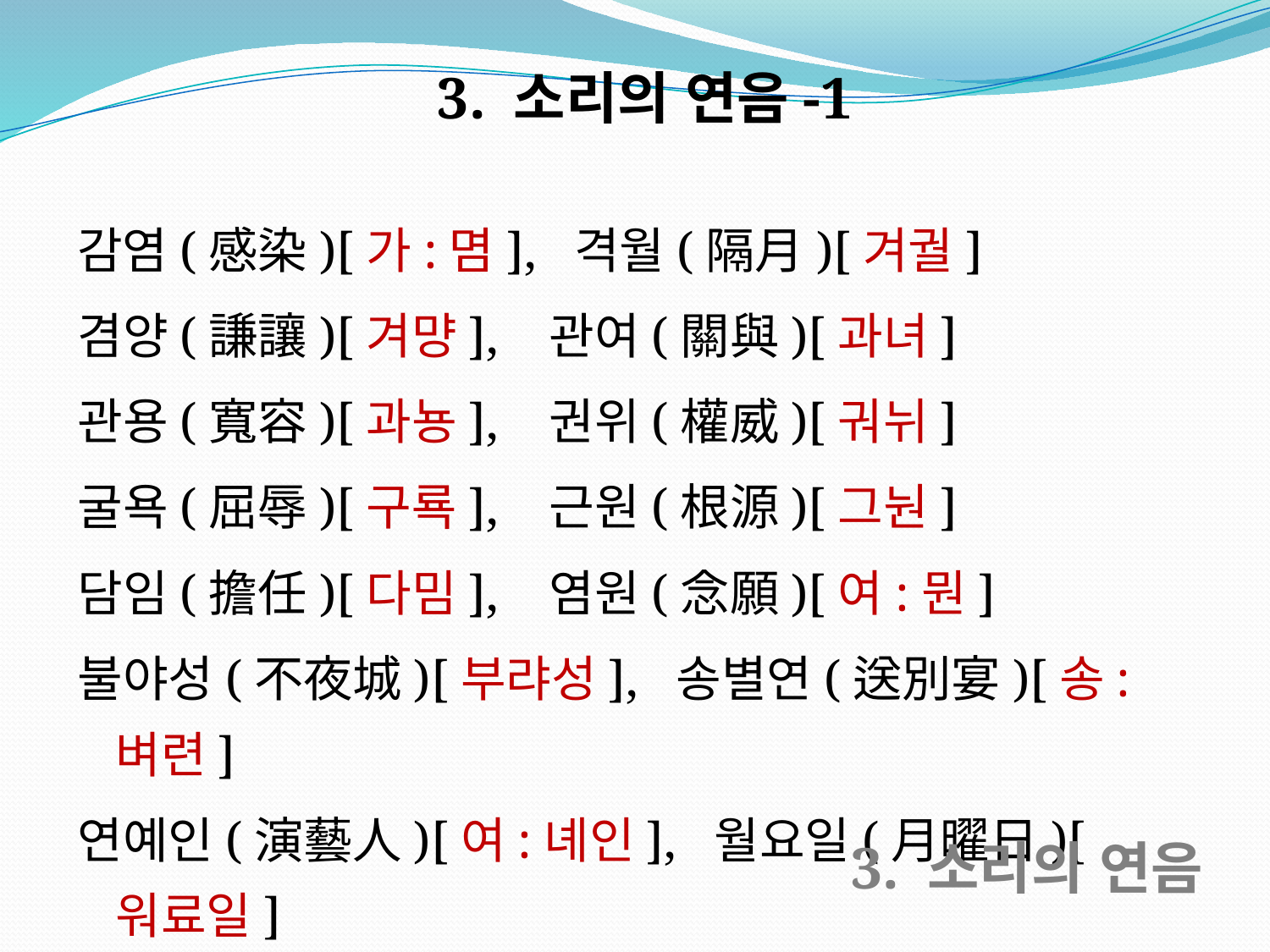

3. 소리의 연음-1
감염(感染)[가:몀],  격월(隔月)[겨궐]
겸양(謙讓)[겨먕],   관여(關與)[과녀]
관용(寬容)[과뇽],   권위(權威)[궈뉘]
굴욕(屈辱)[구룍],   근원(根源)[그눤]
담임(擔任)[다밈],   염원(念願)[여:뭔]
불야성(不夜城)[부랴성],  송별연(送別宴)[송:벼련]
연예인(演藝人)[여:녜인],  월요일(月曜日)[워료일]

3. 소리의 연음